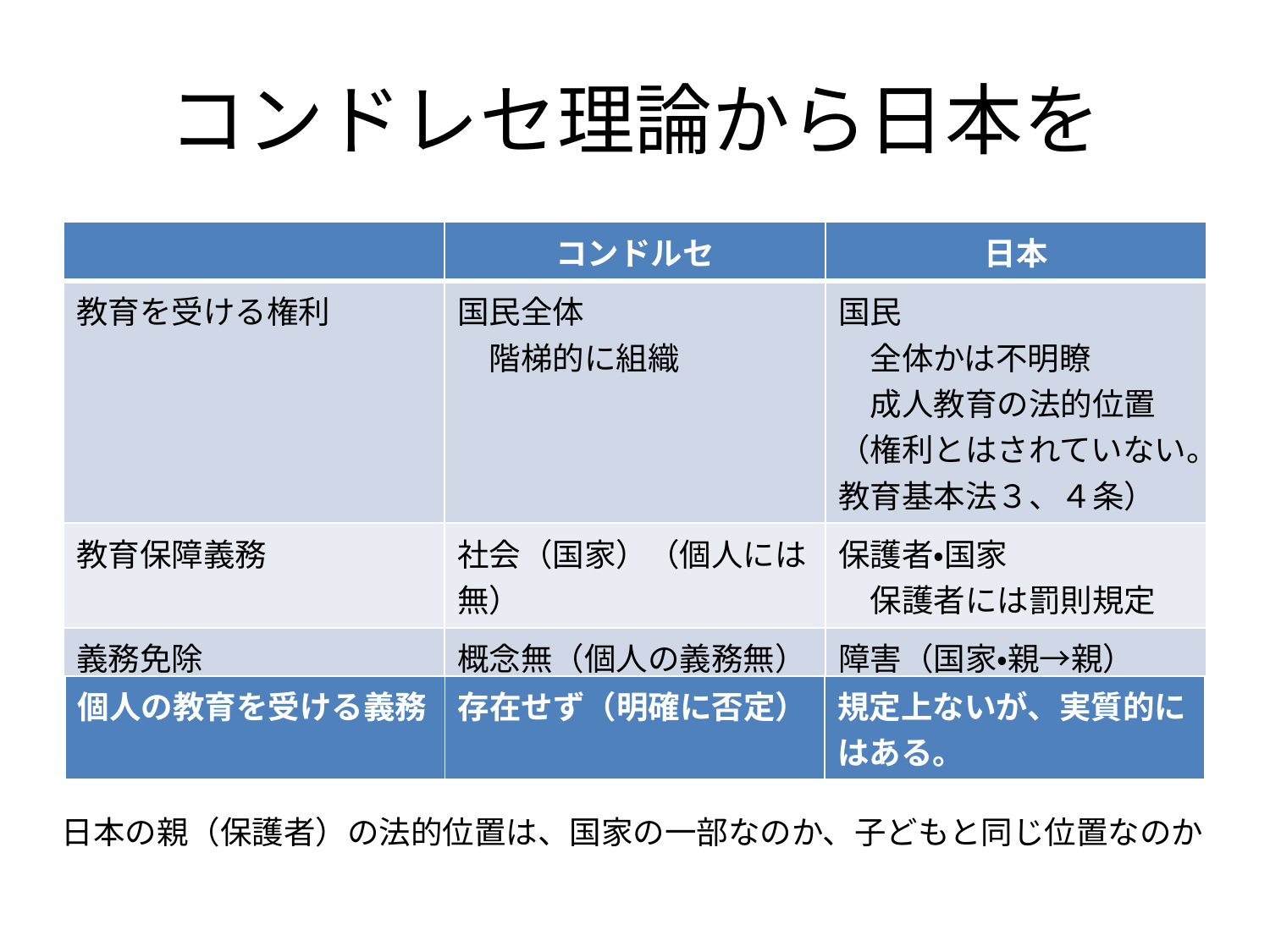

# コンドレセ理論から日本を
|  | コンドルセ | 日本 |
| --- | --- | --- |
| 教育を受ける権利 | 国民全体 　階梯的に組織 | 国民 　全体かは不明瞭 　成人教育の法的位置（権利とはされていない。教育基本法３、４条） |
| 教育保障義務 | 社会（国家）（個人には無） | 保護者・国家 　保護者には罰則規定 |
| 義務免除 | 概念無（個人の義務無） | 障害（国家・親→親） |
| 家庭教育 | 基本 | なし |
| 個人の教育を受ける義務 | 存在せず（明確に否定） | 規定上ないが、実質的にはある。 |
| --- | --- | --- |
日本の親（保護者）の法的位置は、国家の一部なのか、子どもと同じ位置なのか